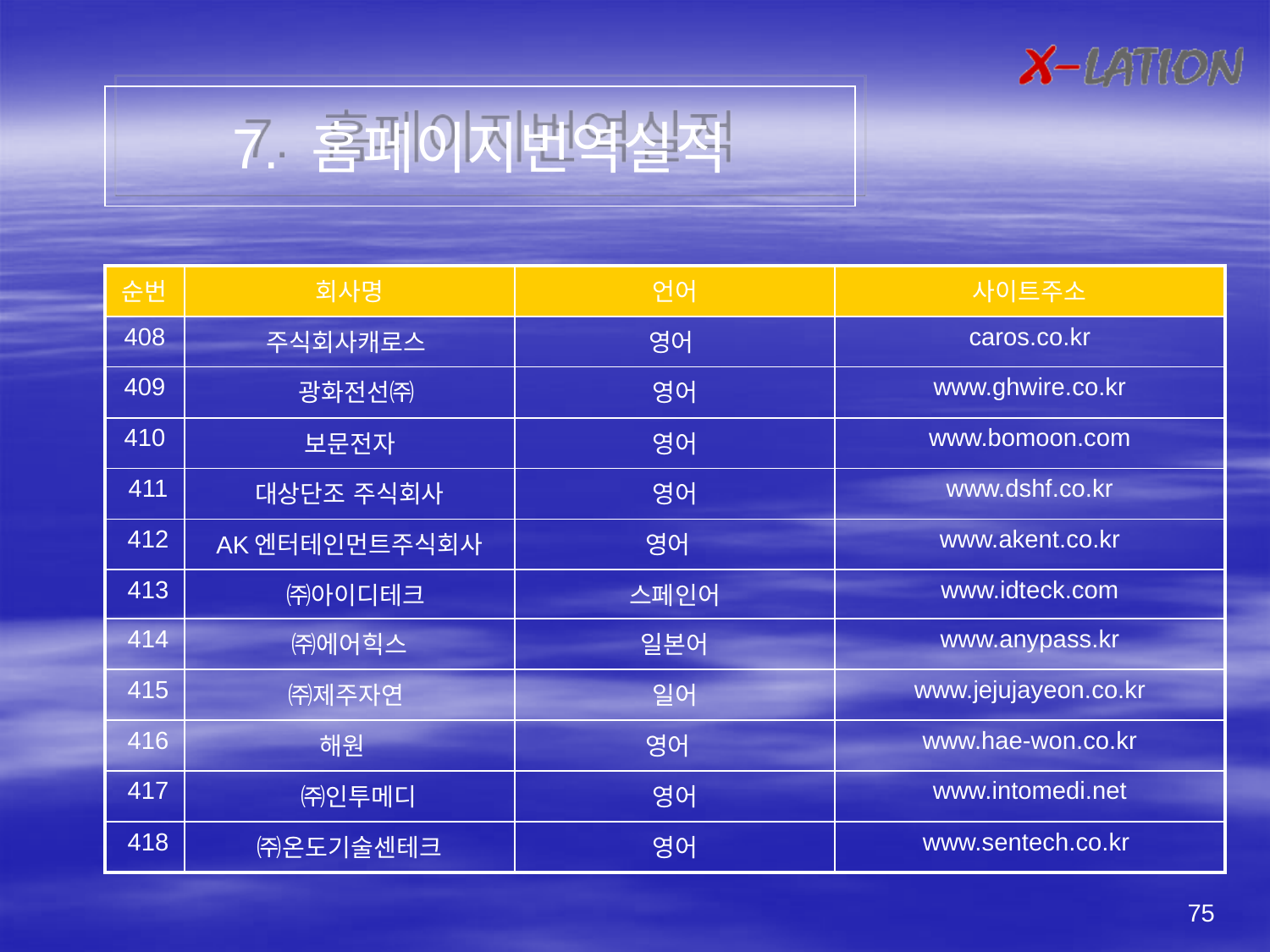

7. 홈페이지번역실적
| 순번 | 회사명 | 언어 | 사이트주소 |
| --- | --- | --- | --- |
| 408 | 주식회사캐로스 | 영어 | caros.co.kr |
| 409 | 광화전선㈜ | 영어 | www.ghwire.co.kr |
| 410 | 보문전자 | 영어 | www.bomoon.com |
| 411 | 대상단조 주식회사 | 영어 | www.dshf.co.kr |
| 412 | AK엔터테인먼트주식회사 | 영어 | www.akent.co.kr |
| 413 | ㈜아이디테크 | 스페인어 | www.idteck.com |
| 414 | ㈜에어힉스 | 일본어 | www.anypass.kr |
| 415 | ㈜제주자연 | 일어 | www.jejujayeon.co.kr |
| 416 | 해원 | 영어 | www.hae-won.co.kr |
| 417 | ㈜인투메디 | 영어 | www.intomedi.net |
| 418 | ㈜온도기술센테크 | 영어 | www.sentech.co.kr |
75